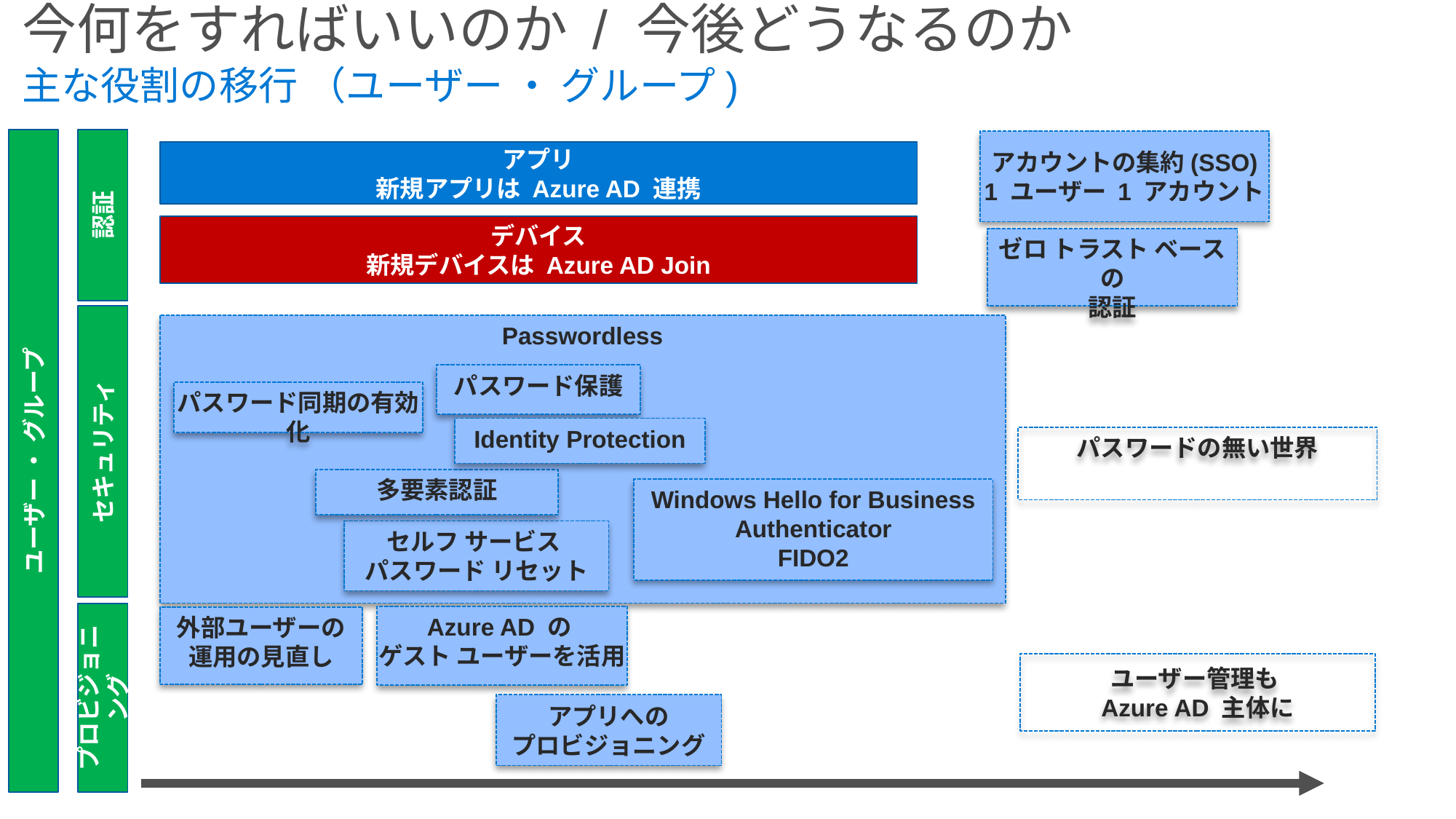

今何をすればいいのか / 今後どうなるのか
主な役割の移行 （ユーザー ・ グループ)
アカウントの集約(SSO)
1 ユーザー 1 アカウント
アプリ
新規アプリは Azure AD 連携
認証
デバイス
新規デバイスは Azure AD Join
ゼロ トラスト ベースの
認証
Passwordless
パスワード保護
パスワード同期の有効化
Identity Protection
セキュリティ
パスワードの無い世界
ユーザー ・ グループ
多要素認証
Windows Hello for Business
Authenticator
FIDO2
セルフ サービス
パスワード リセット
Azure AD の
ゲスト ユーザーを活用
外部ユーザーの
運用の見直し
ユーザー管理も
Azure AD 主体に
プロビジョニング
アプリへの
プロビジョニング